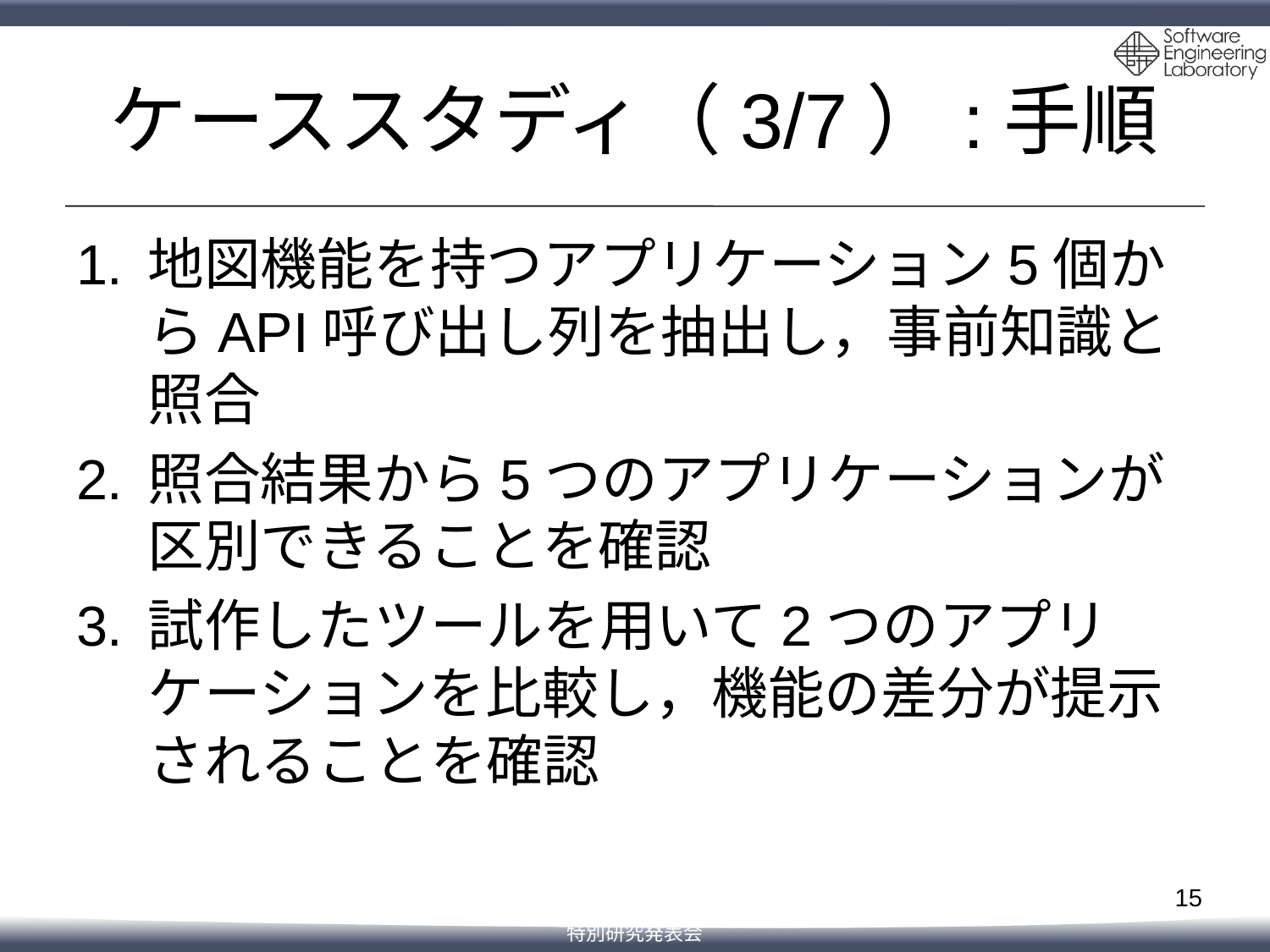

# ケーススタディ（3/7）:手順
地図機能を持つアプリケーション5個からAPI呼び出し列を抽出し，事前知識と照合
照合結果から5つのアプリケーションが区別できることを確認
試作したツールを用いて2つのアプリケーションを比較し，機能の差分が提示されることを確認
15
特別研究発表会